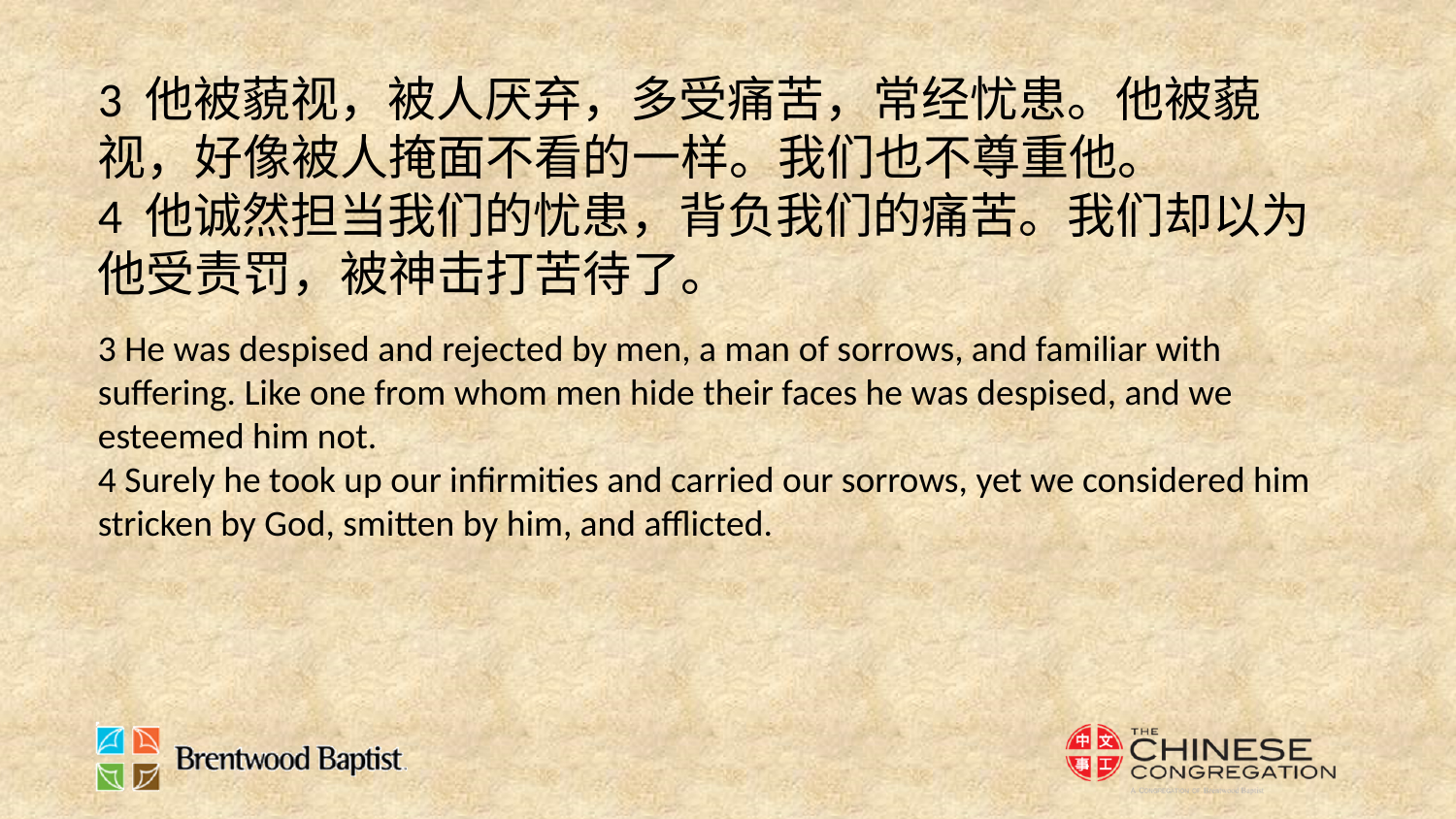

3 他被藐视，被人厌弃，多受痛苦，常经忧患。他被藐视，好像被人掩面不看的一样。我们也不尊重他。
4 他诚然担当我们的忧患，背负我们的痛苦。我们却以为他受责罚，被神击打苦待了。

3 He was despised and rejected by men, a man of sorrows, and familiar with suffering. Like one from whom men hide their faces he was despised, and we esteemed him not.
4 Surely he took up our infirmities and carried our sorrows, yet we considered him stricken by God, smitten by him, and afflicted.